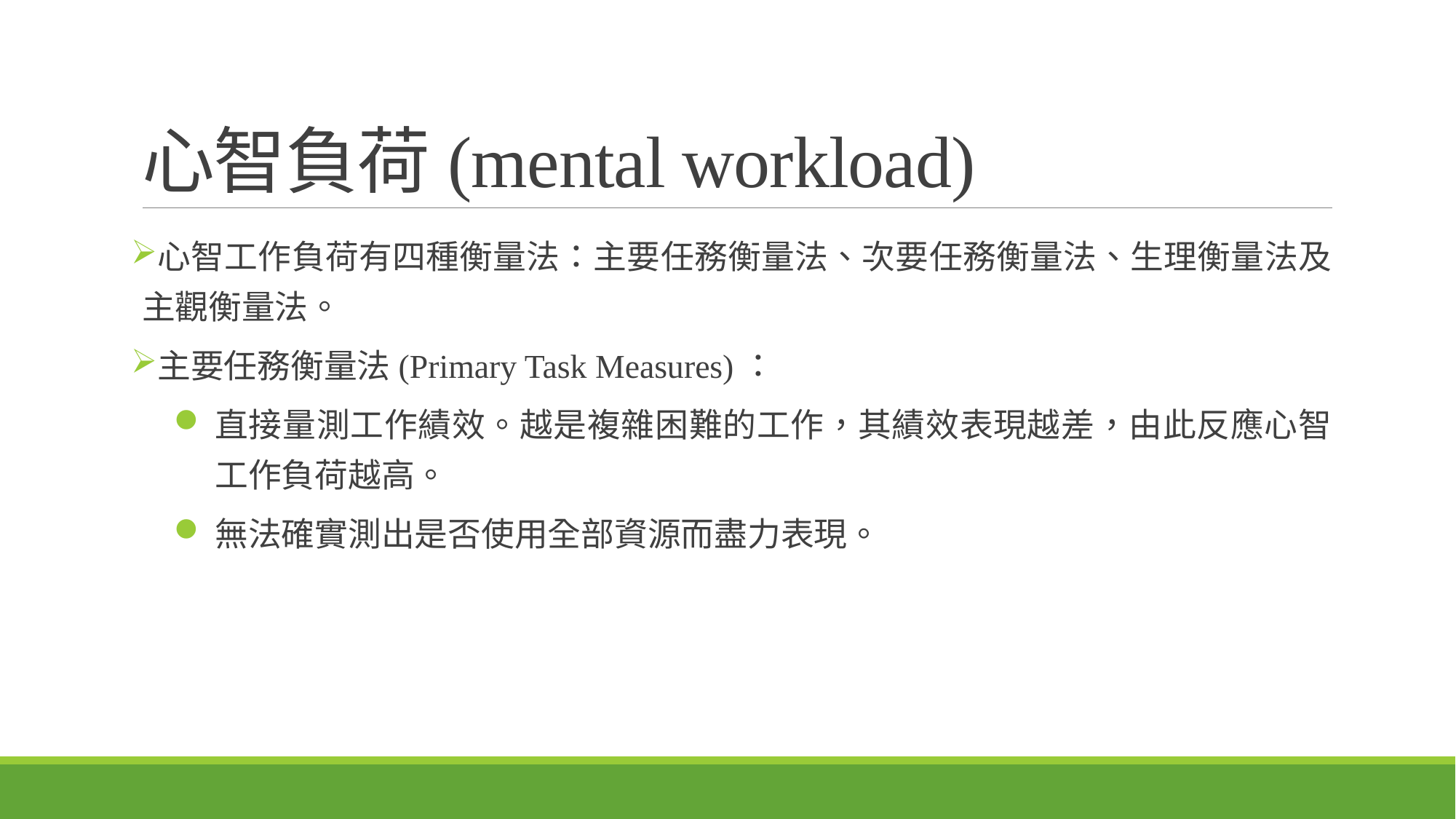

# 心智負荷(mental workload)
心智工作負荷有四種衡量法：主要任務衡量法、次要任務衡量法、生理衡量法及主觀衡量法。
主要任務衡量法(Primary Task Measures)：
直接量測工作績效。越是複雜困難的工作，其績效表現越差，由此反應心智工作負荷越高。
無法確實測出是否使用全部資源而盡力表現。